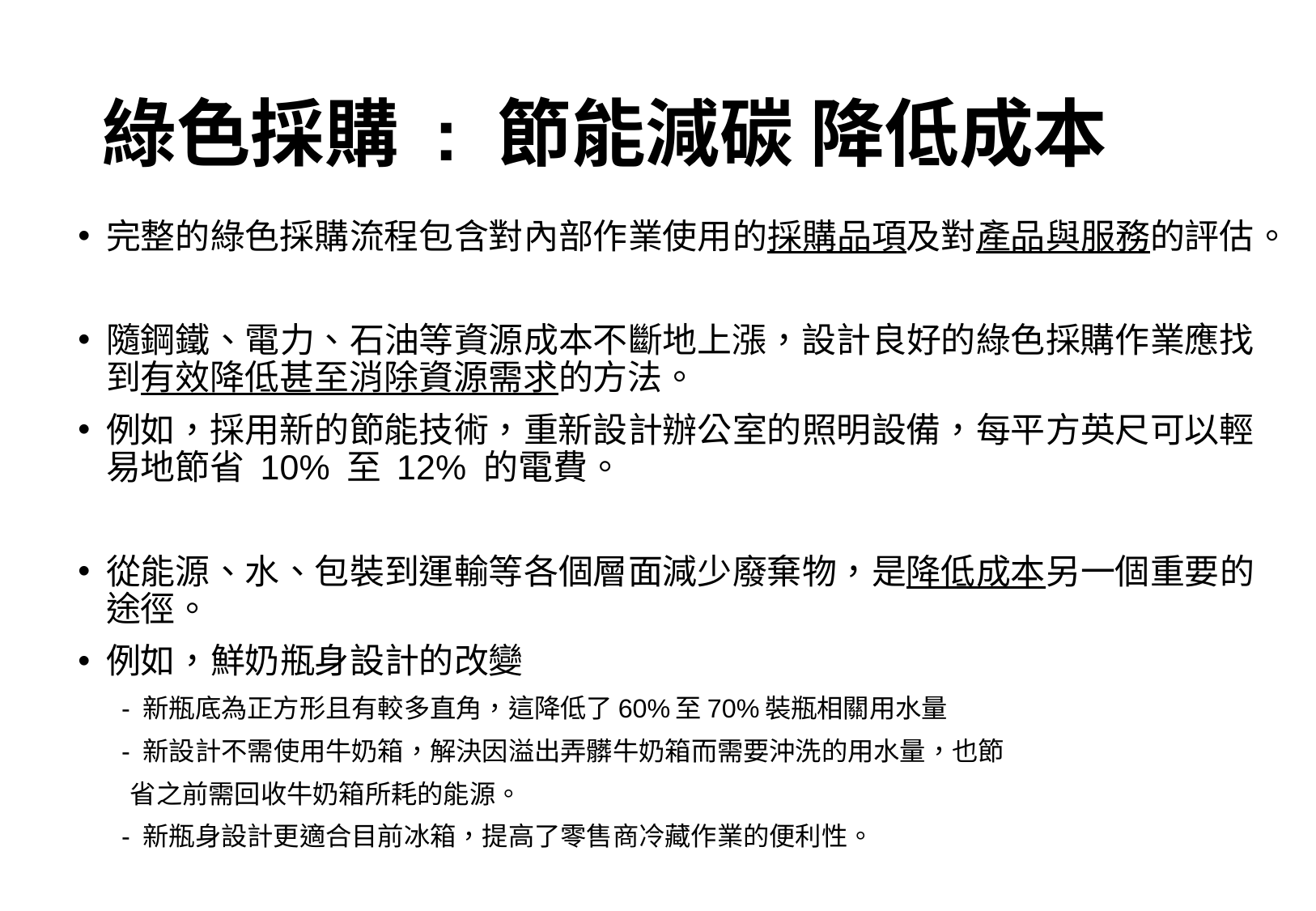

# 綠色採購 : 節能減碳 降低成本
完整的綠色採購流程包含對內部作業使用的採購品項及對產品與服務的評估。

隨鋼鐵、電力、石油等資源成本不斷地上漲，設計良好的綠色採購作業應找到有效降低甚至消除資源需求的方法。
例如，採用新的節能技術，重新設計辦公室的照明設備，每平方英尺可以輕易地節省 10% 至 12% 的電費。

從能源、水、包裝到運輸等各個層面減少廢棄物，是降低成本另一個重要的途徑。
例如，鮮奶瓶身設計的改變
      - 新瓶底為正方形且有較多直角，這降低了60%至70%裝瓶相關用水量
      - 新設計不需使用牛奶箱，解決因溢出弄髒牛奶箱而需要沖洗的用水量，也節
        省之前需回收牛奶箱所耗的能源。
      - 新瓶身設計更適合目前冰箱，提高了零售商冷藏作業的便利性。